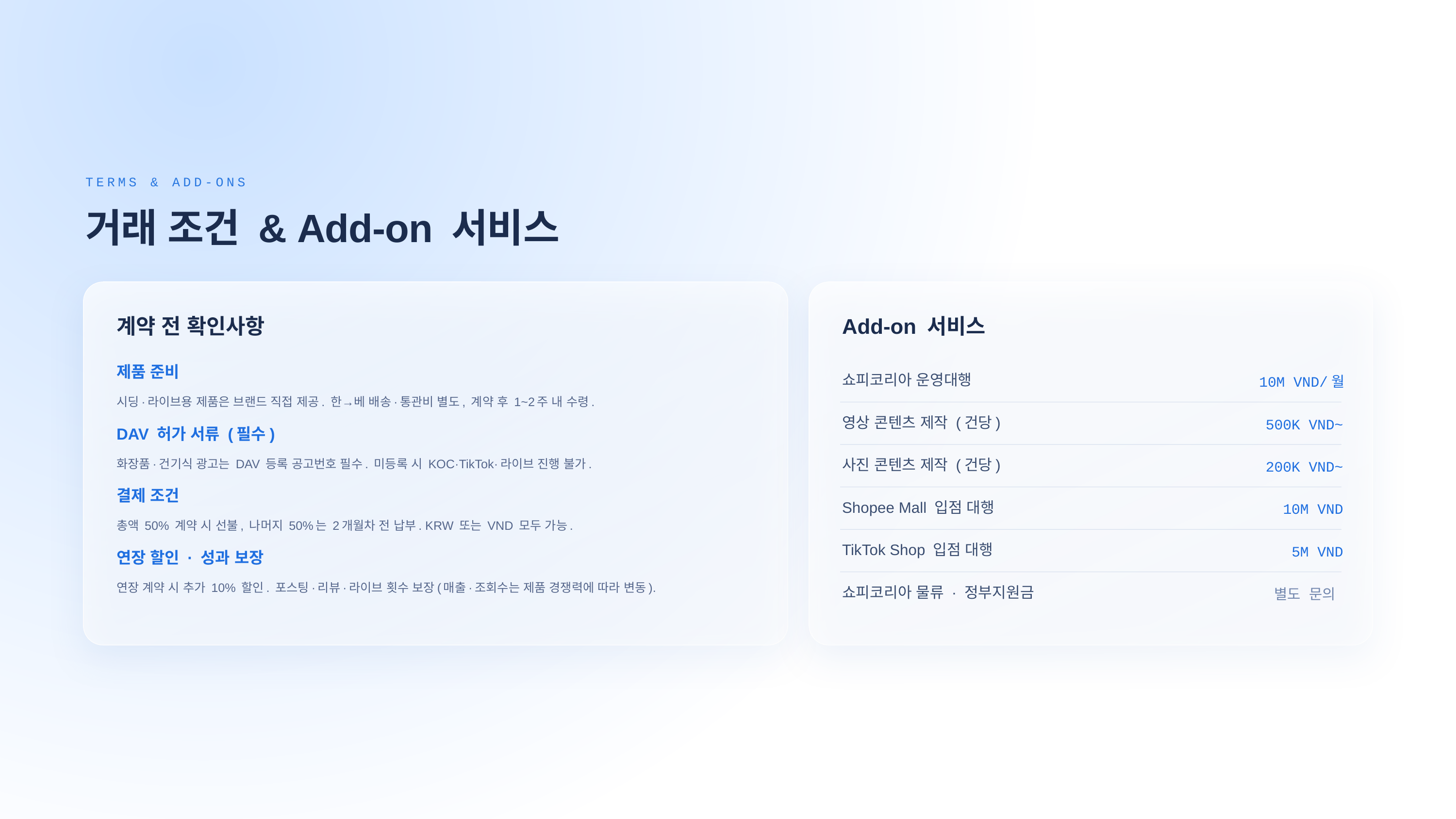

TERMS & ADD-ONS
거래 조건 & Add-on 서비스

계약 전 확인사항
Add-on 서비스
제품 준비
쇼피코리아 운영대행
10M VND/월
시딩·라이브용 제품은 브랜드 직접 제공. 한→베 배송·통관비 별도, 계약 후 1~2주 내 수령.

영상 콘텐츠 제작 (건당)
500K VND~
DAV 허가 서류 (필수)

화장품·건기식 광고는 DAV 등록 공고번호 필수. 미등록 시 KOC·TikTok·라이브 진행 불가.
사진 콘텐츠 제작 (건당)
200K VND~
결제 조건

Shopee Mall 입점 대행
10M VND
총액 50% 계약 시 선불, 나머지 50%는 2개월차 전 납부. KRW 또는 VND 모두 가능.

TikTok Shop 입점 대행
5M VND
연장 할인 · 성과 보장

연장 계약 시 추가 10% 할인. 포스팅·리뷰·라이브 횟수 보장(매출·조회수는 제품 경쟁력에 따라 변동).
쇼피코리아 물류 · 정부지원금
별도 문의